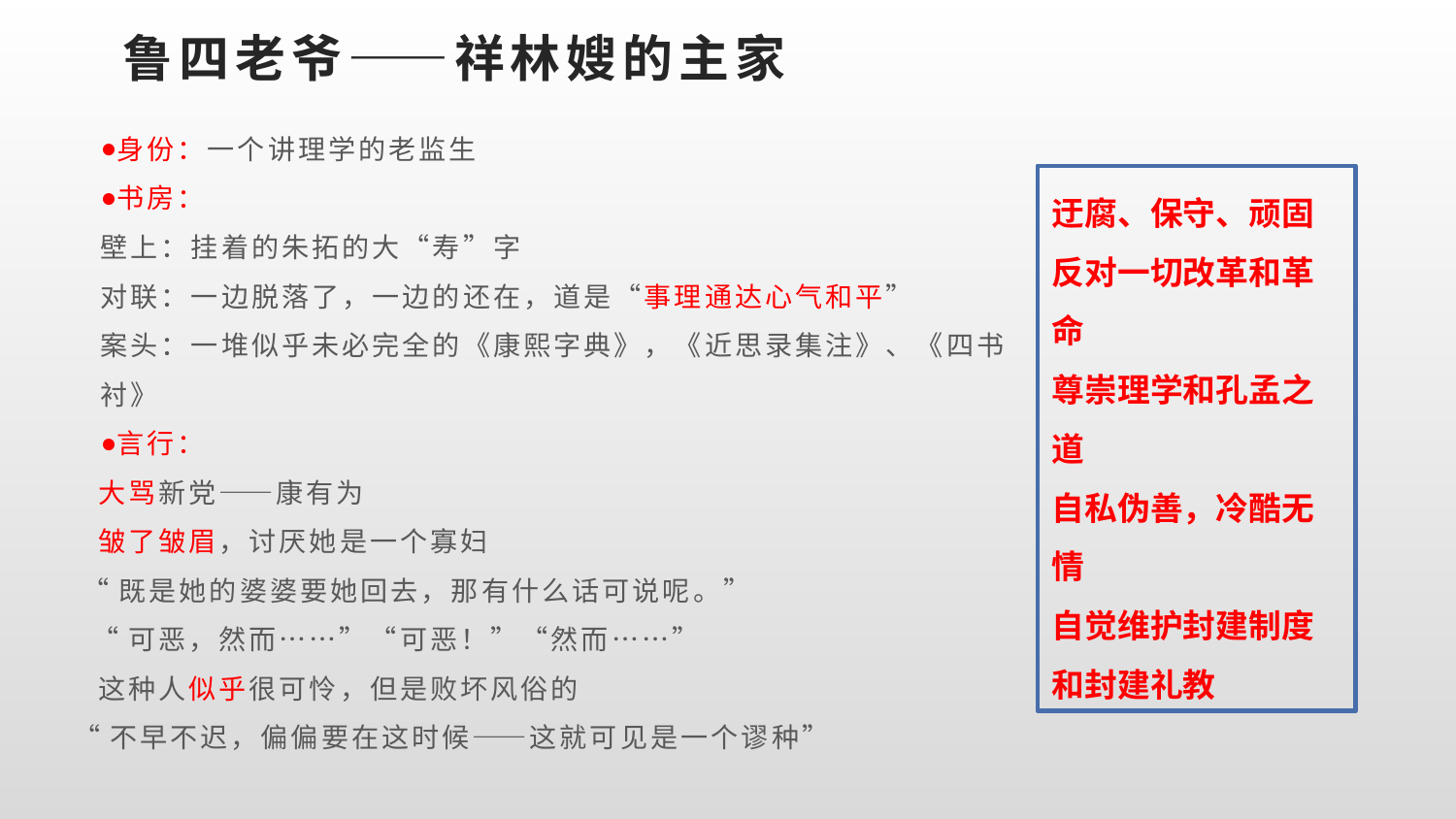

# 鲁四老爷——祥林嫂的主家
身份：一个讲理学的老监生
书房：
壁上：挂着的朱拓的大“寿”字
对联：一边脱落了，一边的还在，道是“事理通达心气和平”
案头：一堆似乎未必完全的《康熙字典》，《近思录集注》、《四书衬》
言行：
  大骂新党——康有为
  皱了皱眉，讨厌她是一个寡妇
 “既是她的婆婆要她回去，那有什么话可说呢。”
  “可恶，然而……”“可恶！”“然而……”
  这种人似乎很可怜，但是败坏风俗的
“不早不迟，偏偏要在这时候——这就可见是一个谬种”

迂腐、保守、顽固
反对一切改革和革命
尊崇理学和孔孟之道
自私伪善，冷酷无情
自觉维护封建制度和封建礼教